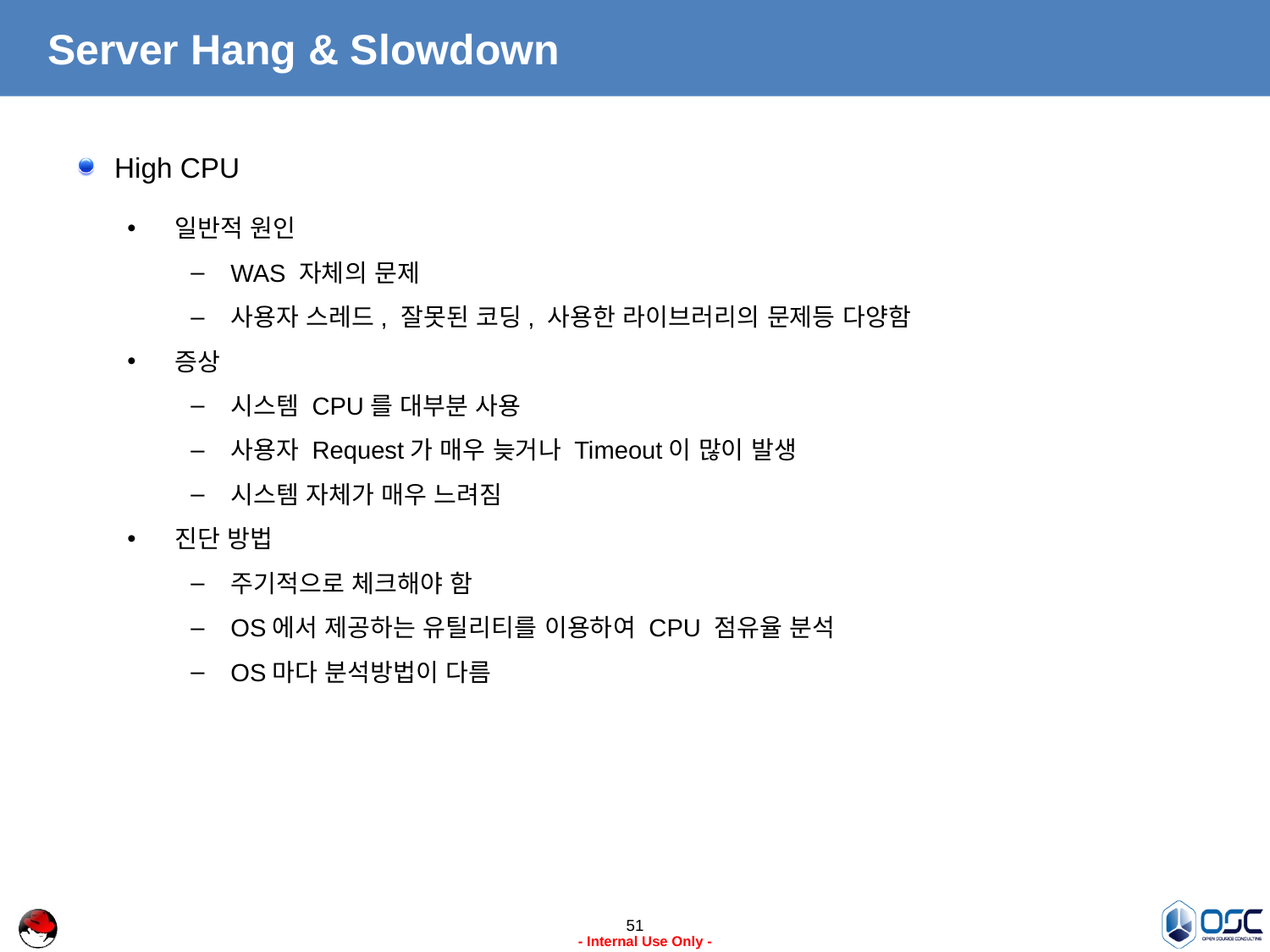

# Server Hang & Slowdown
High CPU
일반적 원인
WAS 자체의 문제
사용자 스레드, 잘못된 코딩, 사용한 라이브러리의 문제등 다양함
증상
시스템 CPU를 대부분 사용
사용자 Request가 매우 늦거나 Timeout이 많이 발생
시스템 자체가 매우 느려짐
진단 방법
주기적으로 체크해야 함
OS에서 제공하는 유틸리티를 이용하여 CPU 점유율 분석
OS마다 분석방법이 다름